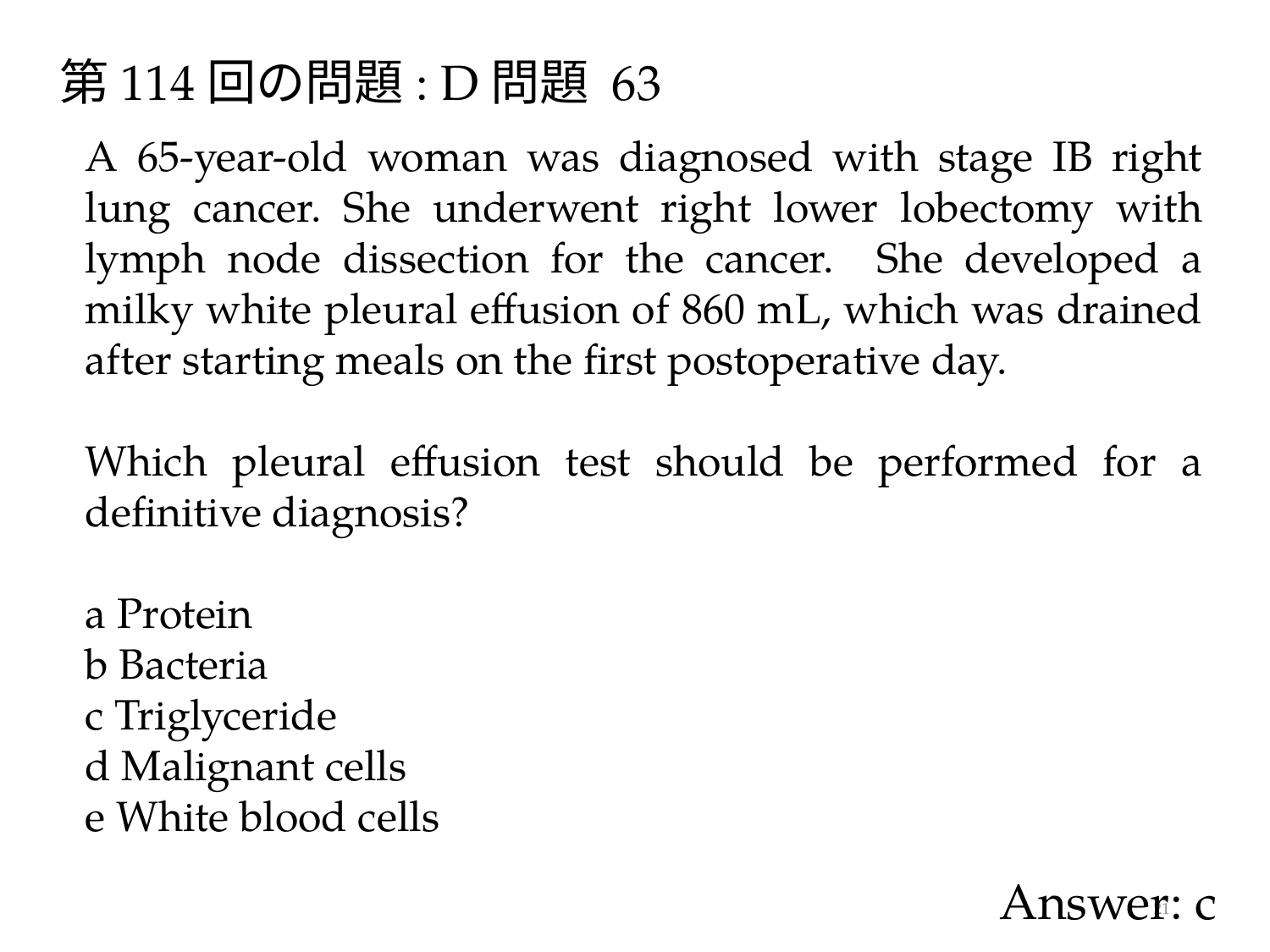

第114回の問題: D問題 63
A 65-year-old woman was diagnosed with stage IB right lung cancer. She underwent right lower lobectomy with lymph node dissection for the cancer.  She developed a milky white pleural effusion of 860 mL, which was drained after starting meals on the first postoperative day.

Which pleural effusion test should be performed for a definitive diagnosis?

a Protein
b Bacteria
c Triglyceride
d Malignant cells
e White blood cells
Answer: c
21